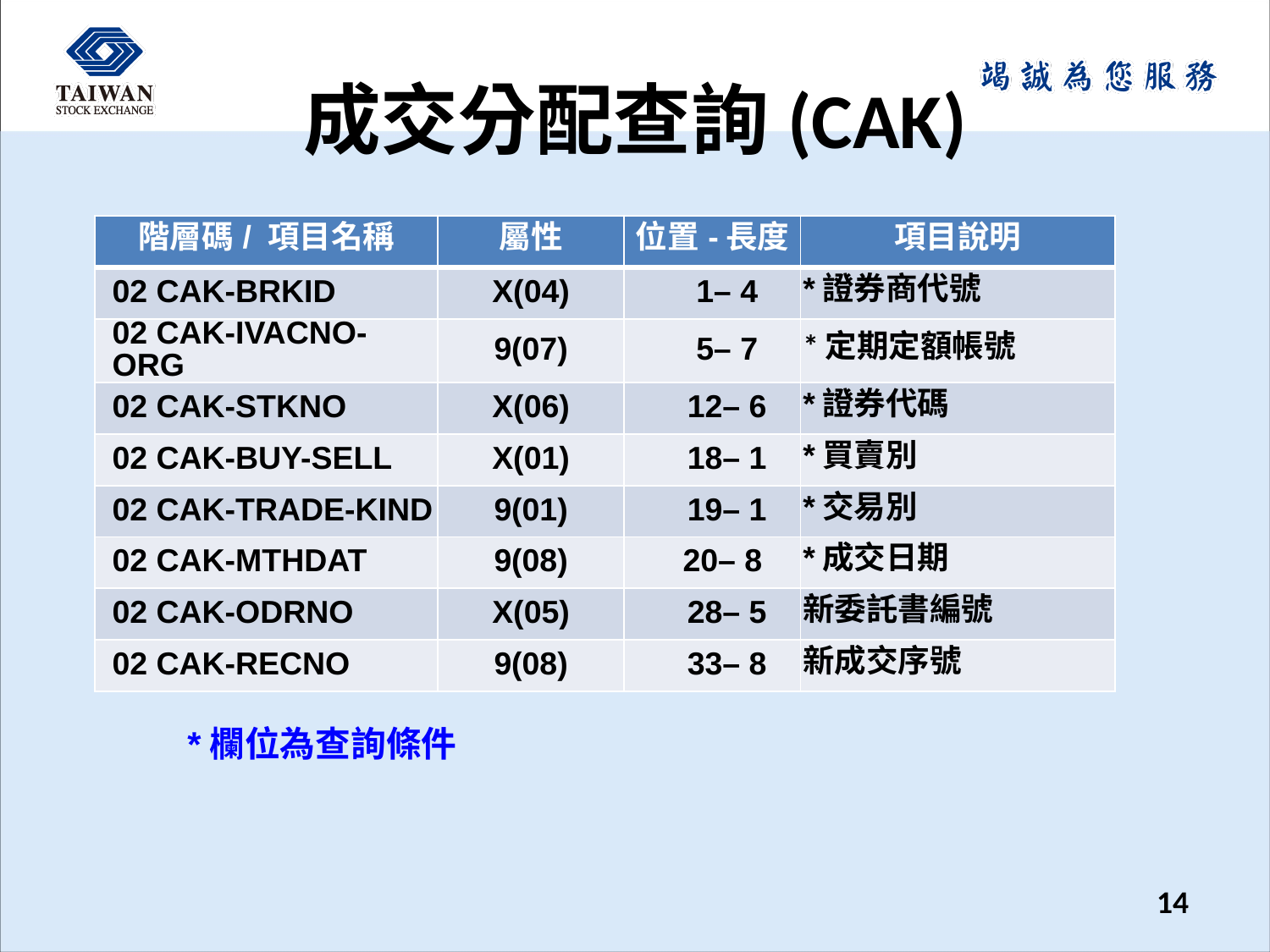

# 成交分配查詢(CAK)
| 階層碼/ 項目名稱 | 屬性 | 位置-長度 | 項目說明 |
| --- | --- | --- | --- |
| 02 CAK-BRKID | X(04) | 1– 4 | \*證券商代號 |
| 02 CAK-IVACNO-ORG | 9(07) | 5– 7 | \*定期定額帳號 |
| 02 CAK-STKNO | X(06) | 12– 6 | \*證券代碼 |
| 02 CAK-BUY-SELL | X(01) | 18– 1 | \*買賣別 |
| 02 CAK-TRADE-KIND | 9(01) | 19– 1 | \*交易別 |
| 02 CAK-MTHDAT | 9(08) | 20– 8 | \*成交日期 |
| 02 CAK-ODRNO | X(05) | 28– 5 | 新委託書編號 |
| 02 CAK-RECNO | 9(08) | 33– 8 | 新成交序號 |
*欄位為查詢條件
14